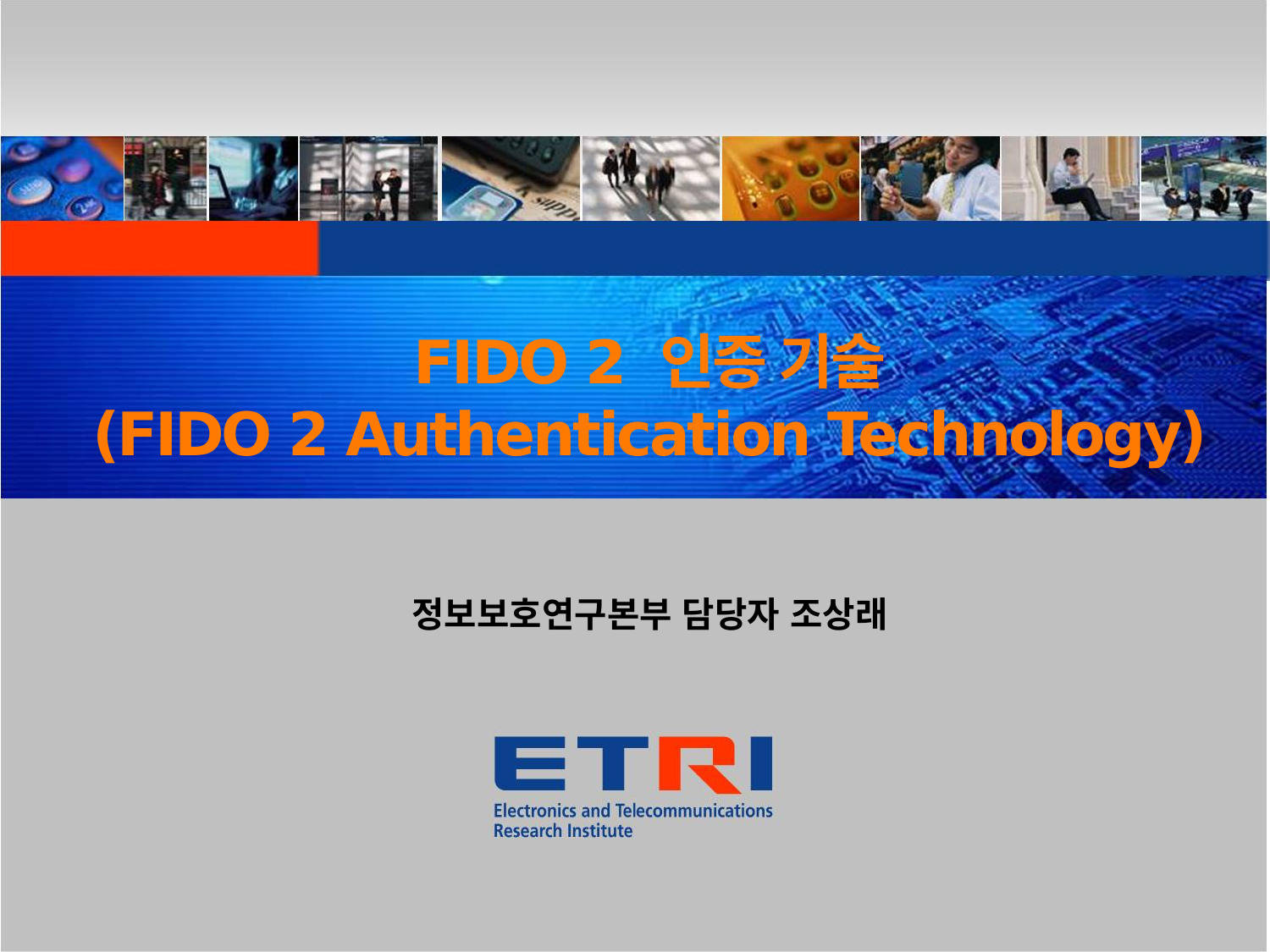

FIDO 2 인증 기술
(FIDO 2 Authentication Technology)
정보보호연구본부 담당자 조상래